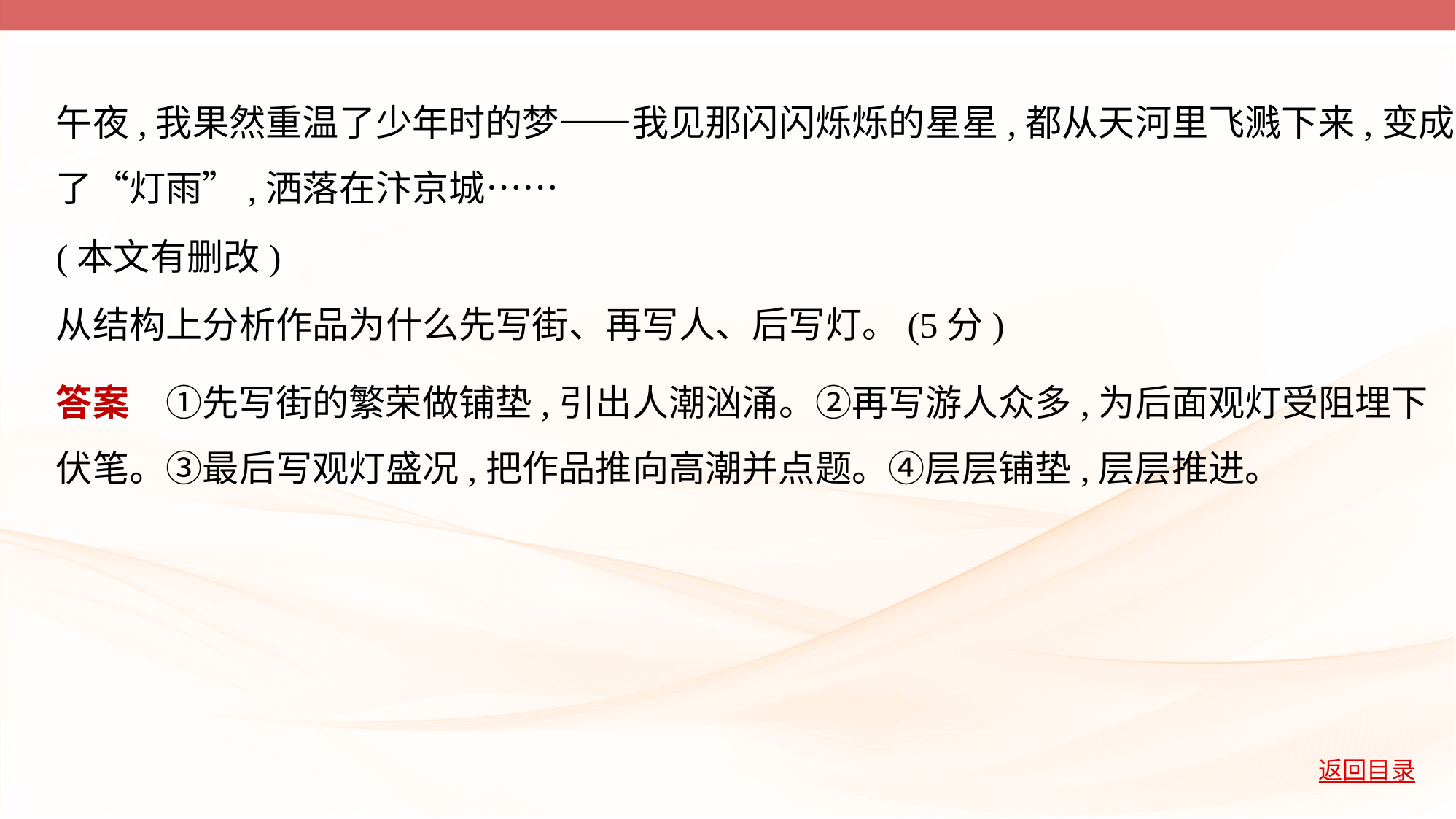

午夜,我果然重温了少年时的梦——我见那闪闪烁烁的星星,都从天河里飞溅下来,变成
了“灯雨”,洒落在汴京城……
(本文有删改)
从结构上分析作品为什么先写街、再写人、后写灯。(5分)
答案　①先写街的繁荣做铺垫,引出人潮汹涌。②再写游人众多,为后面观灯受阻埋下
伏笔。③最后写观灯盛况,把作品推向高潮并点题。④层层铺垫,层层推进。